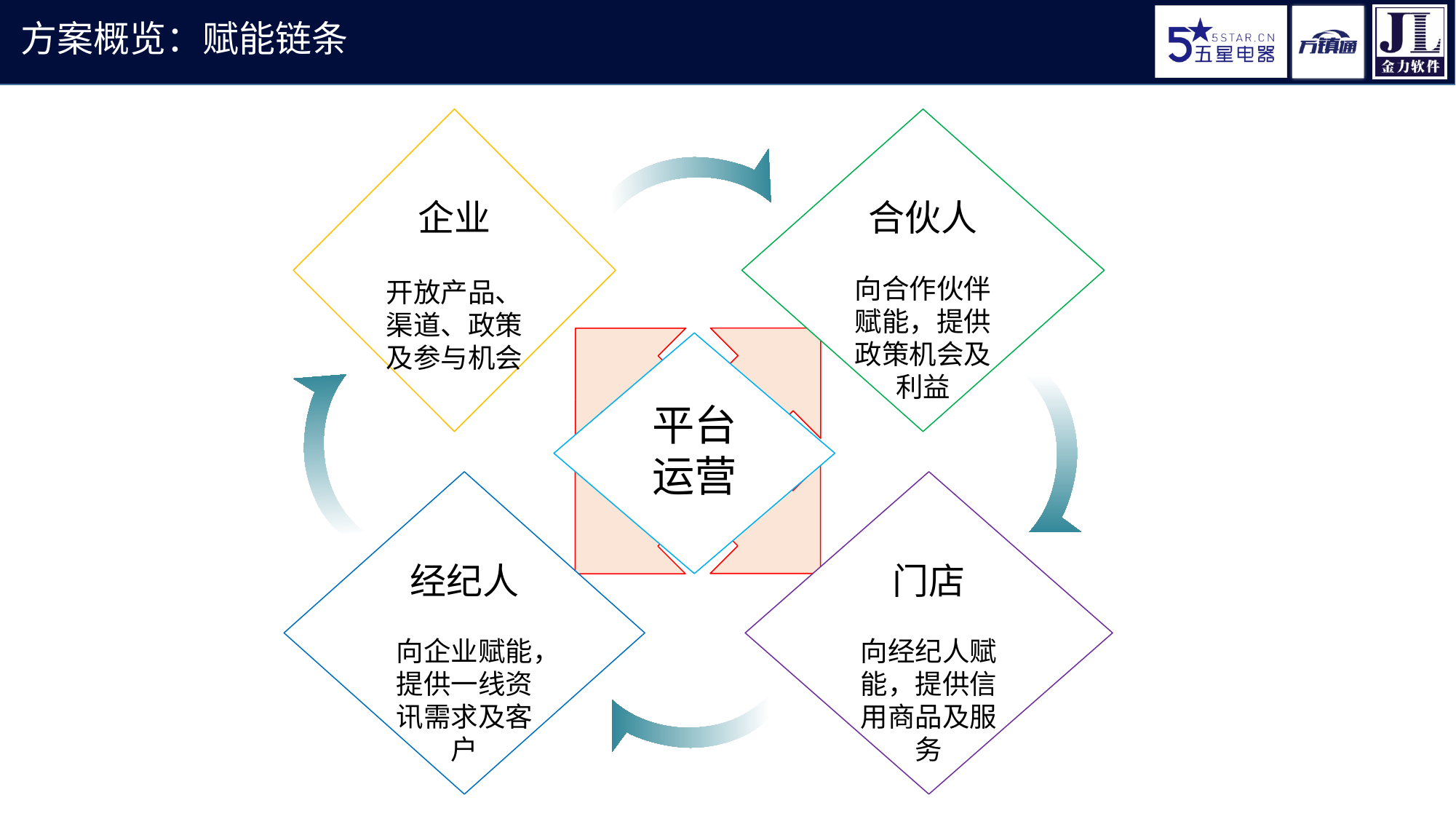

方案概览：赋能链条
企业

开放产品、渠道、政策及参与机会
合伙人

向合作伙伴赋能，提供政策机会及利益

平台
运营

经纪人

向企业赋能，
提供一线资讯需求及客户
门店

向经纪人赋能，提供信用商品及服务